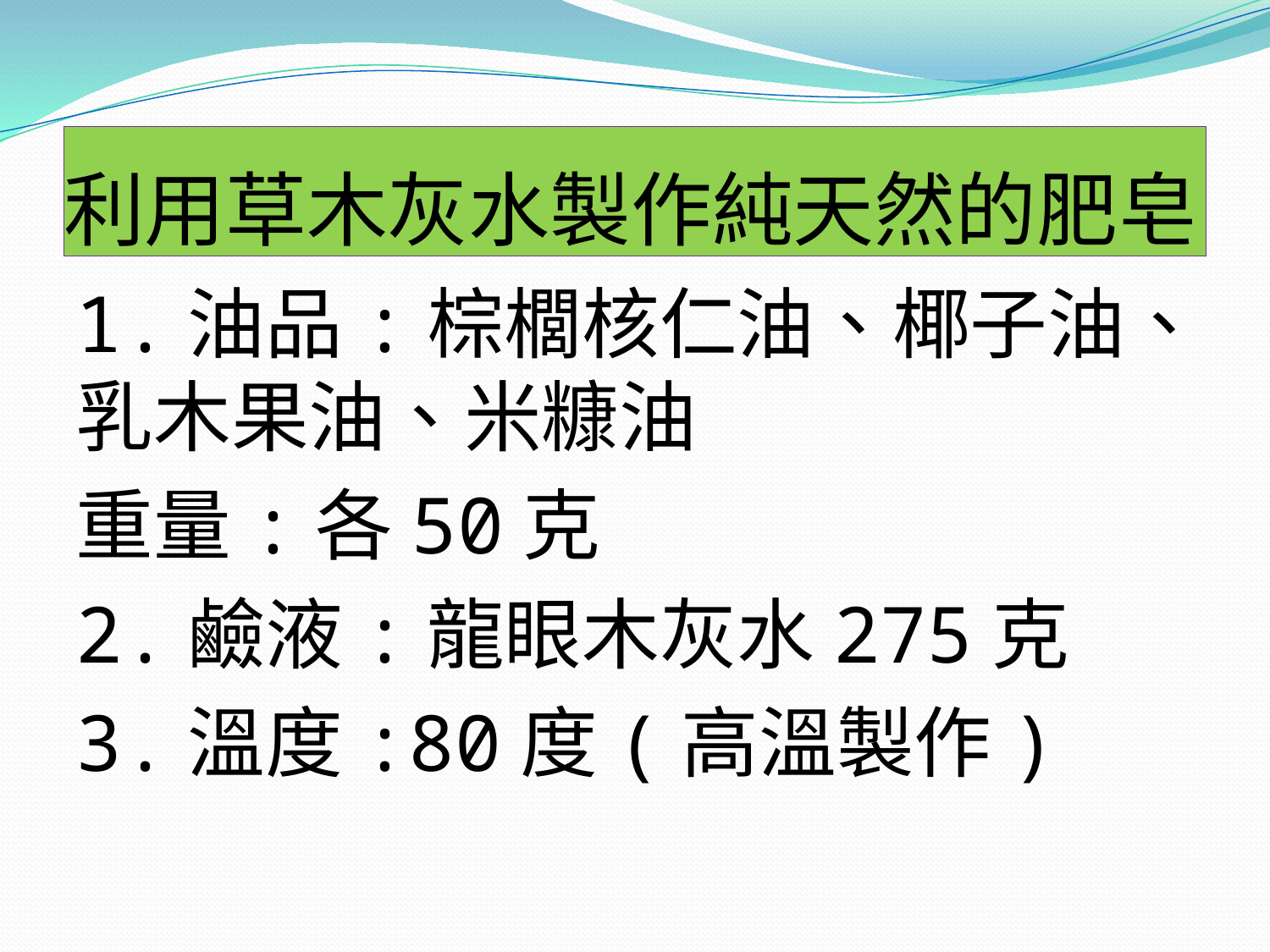

# 利用草木灰水製作純天然的肥皂
1.油品:棕櫚核仁油、椰子油、乳木果油、米糠油
重量:各50克
2.鹼液:龍眼木灰水275克
3.溫度:80度(高溫製作)